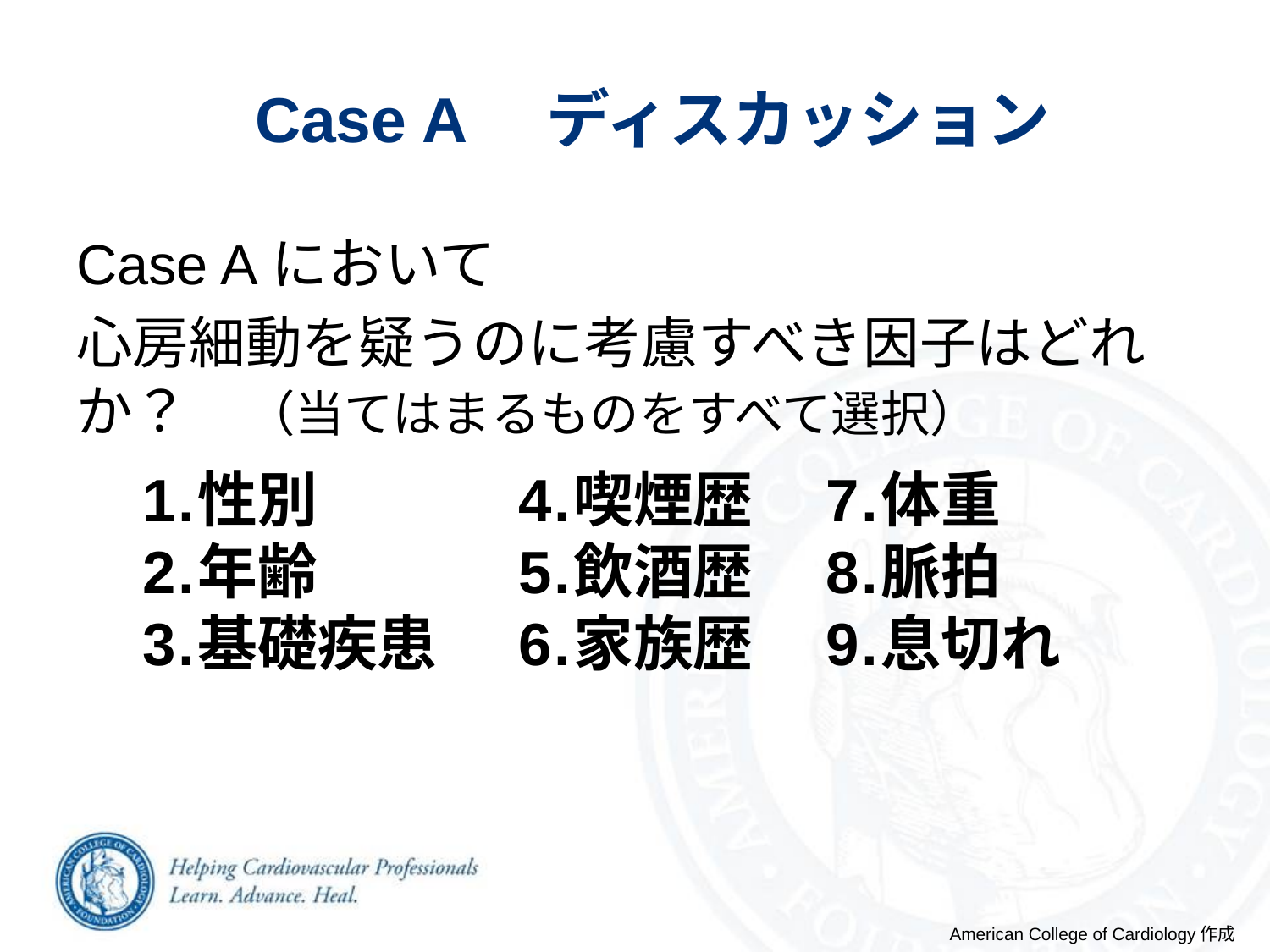

# Case A　ディスカッション
Case Aにおいて
心房細動を疑うのに考慮すべき因子はどれか？　（当てはまるものをすべて選択）
性別
年齢
基礎疾患
喫煙歴
飲酒歴
家族歴
体重
脈拍
息切れ
American College of Cardiology作成